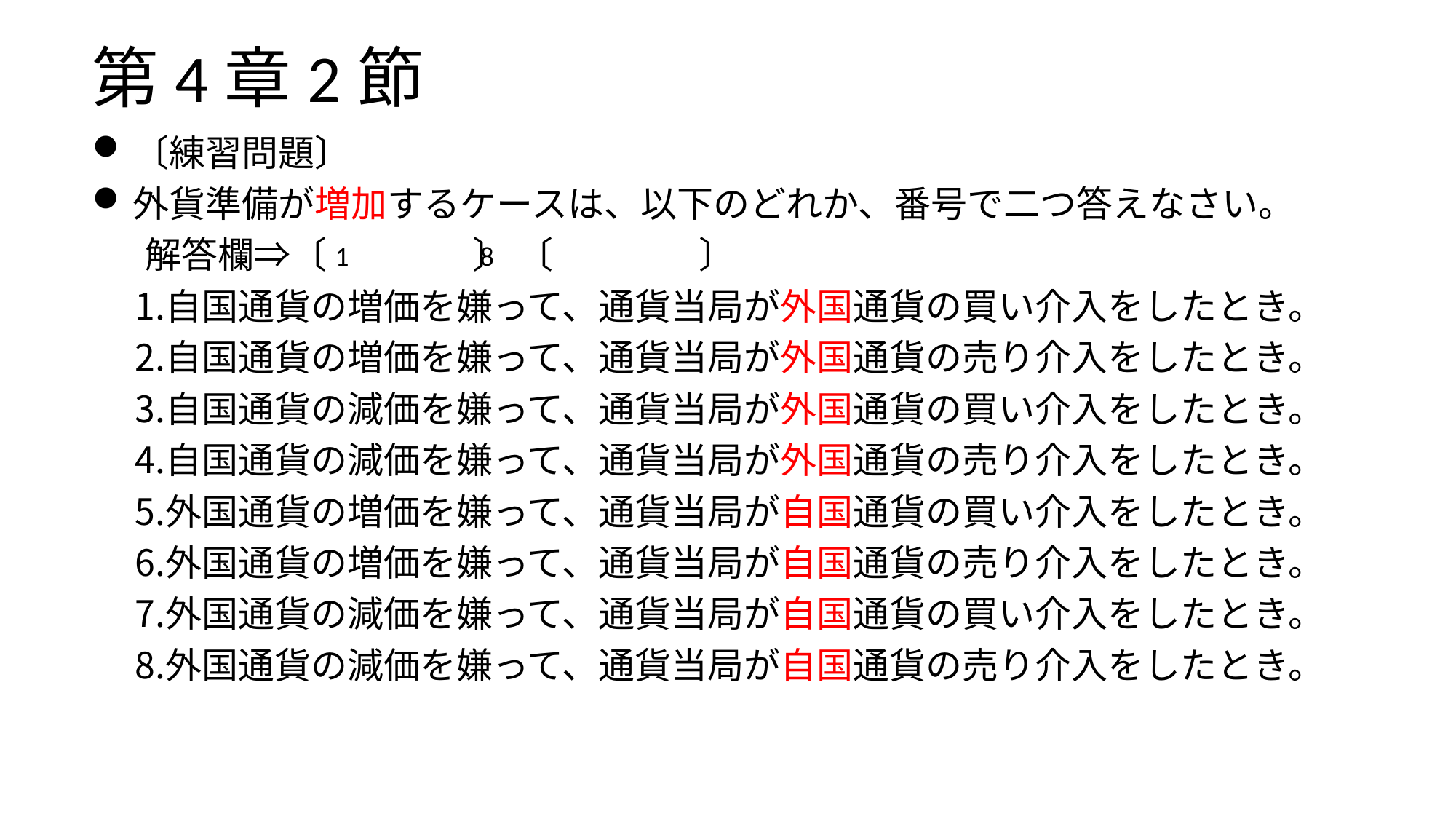

# 第4章2節
〔練習問題〕
外貨準備が増加するケースは、以下のどれか、番号で二つ答えなさい。
　  解答欄⇒〔　　　　〕 〔　　　　〕
自国通貨の増価を嫌って、通貨当局が外国通貨の買い介入をしたとき。
自国通貨の増価を嫌って、通貨当局が外国通貨の売り介入をしたとき。
自国通貨の減価を嫌って、通貨当局が外国通貨の買い介入をしたとき。
自国通貨の減価を嫌って、通貨当局が外国通貨の売り介入をしたとき。
外国通貨の増価を嫌って、通貨当局が自国通貨の買い介入をしたとき。
外国通貨の増価を嫌って、通貨当局が自国通貨の売り介入をしたとき。
外国通貨の減価を嫌って、通貨当局が自国通貨の買い介入をしたとき。
外国通貨の減価を嫌って、通貨当局が自国通貨の売り介入をしたとき。

 8
1